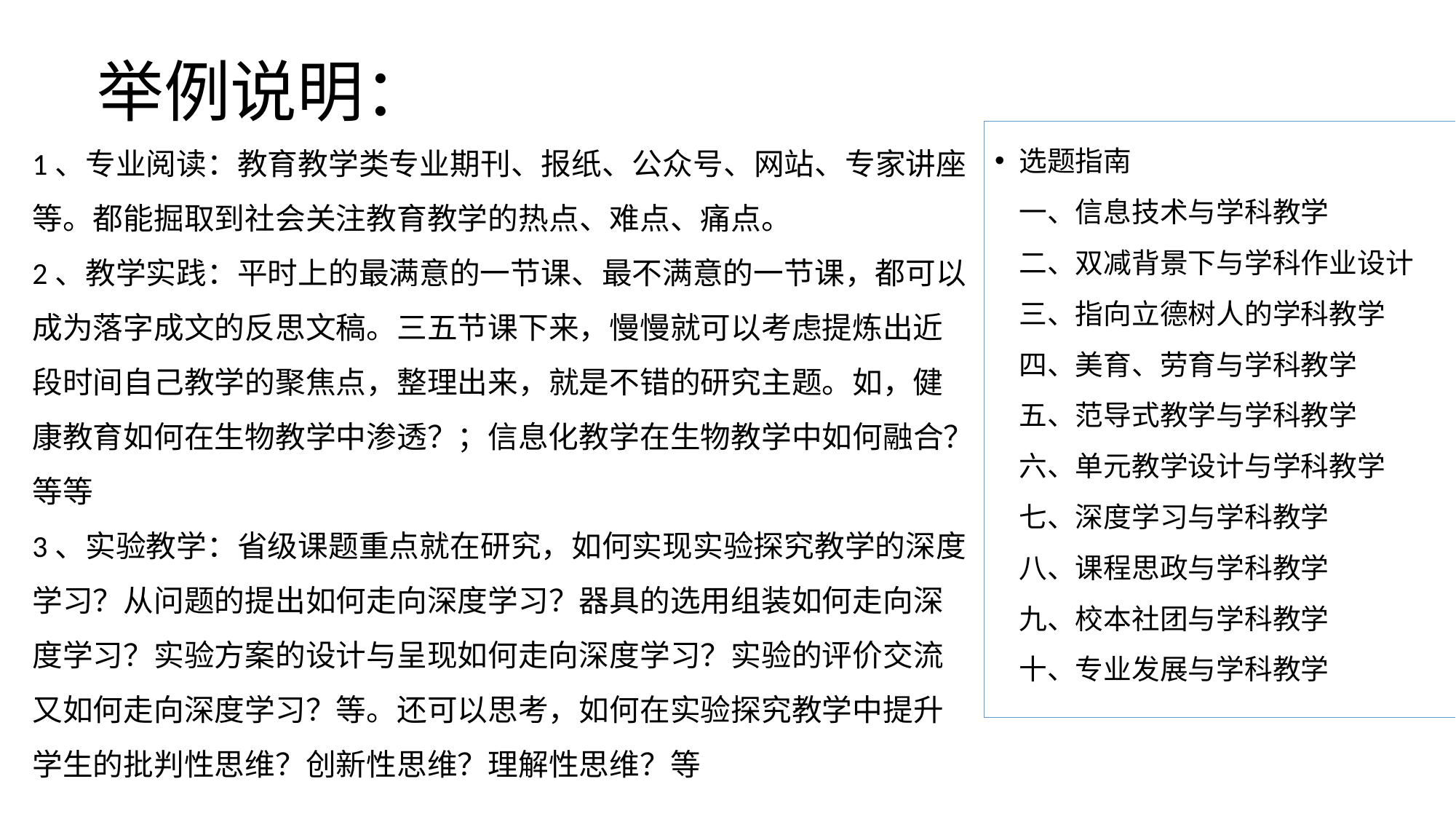

# 举例说明：
1、专业阅读：教育教学类专业期刊、报纸、公众号、网站、专家讲座等。都能掘取到社会关注教育教学的热点、难点、痛点。
2、教学实践：平时上的最满意的一节课、最不满意的一节课，都可以成为落字成文的反思文稿。三五节课下来，慢慢就可以考虑提炼出近段时间自己教学的聚焦点，整理出来，就是不错的研究主题。如，健康教育如何在生物教学中渗透？；信息化教学在生物教学中如何融合？等等
3、实验教学：省级课题重点就在研究，如何实现实验探究教学的深度学习？从问题的提出如何走向深度学习？器具的选用组装如何走向深度学习？实验方案的设计与呈现如何走向深度学习？实验的评价交流又如何走向深度学习？等。还可以思考，如何在实验探究教学中提升学生的批判性思维？创新性思维？理解性思维？等
选题指南
一、信息技术与学科教学
二、双减背景下与学科作业设计
三、指向立德树人的学科教学
四、美育、劳育与学科教学
五、范导式教学与学科教学
六、单元教学设计与学科教学
七、深度学习与学科教学
八、课程思政与学科教学
九、校本社团与学科教学
十、专业发展与学科教学